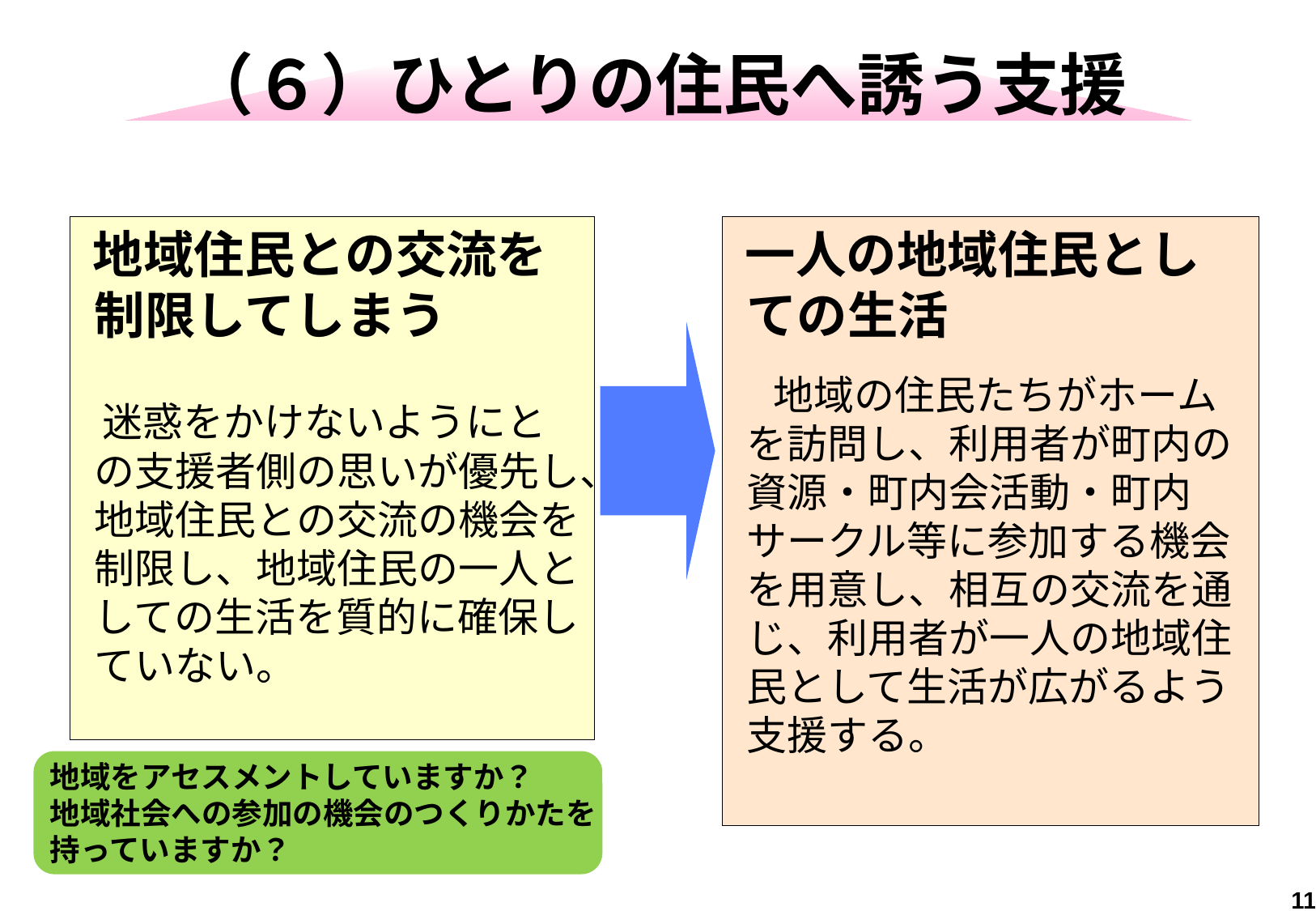

# （６）ひとりの住民へ誘う支援

地域住民との交流を制限してしまう

 迷惑をかけないようにとの支援者側の思いが優先し、地域住民との交流の機会を制限し、地域住民の一人としての生活を質的に確保していない。
一人の地域住民としての生活

　地域の住民たちがホームを訪問し、利用者が町内の資源・町内会活動・町内サークル等に参加する機会を用意し、相互の交流を通じ、利用者が一人の地域住民として生活が広がるよう支援する。

地域をアセスメントしていますか？
地域社会への参加の機会のつくりかたを
持っていますか？
11